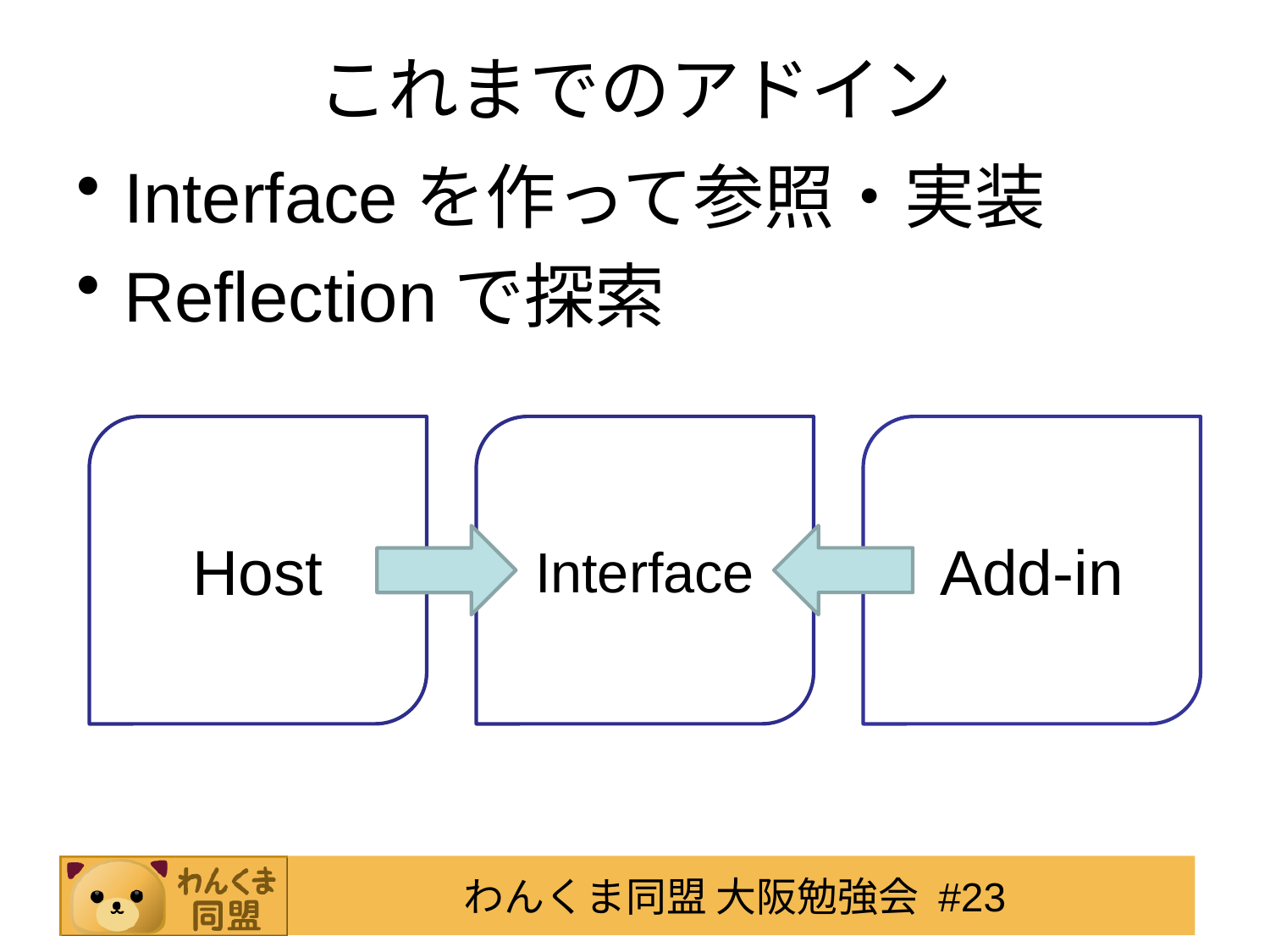

# これまでのアドイン
Interfaceを作って参照・実装
Reflectionで探索

Host
Interface
Add-in